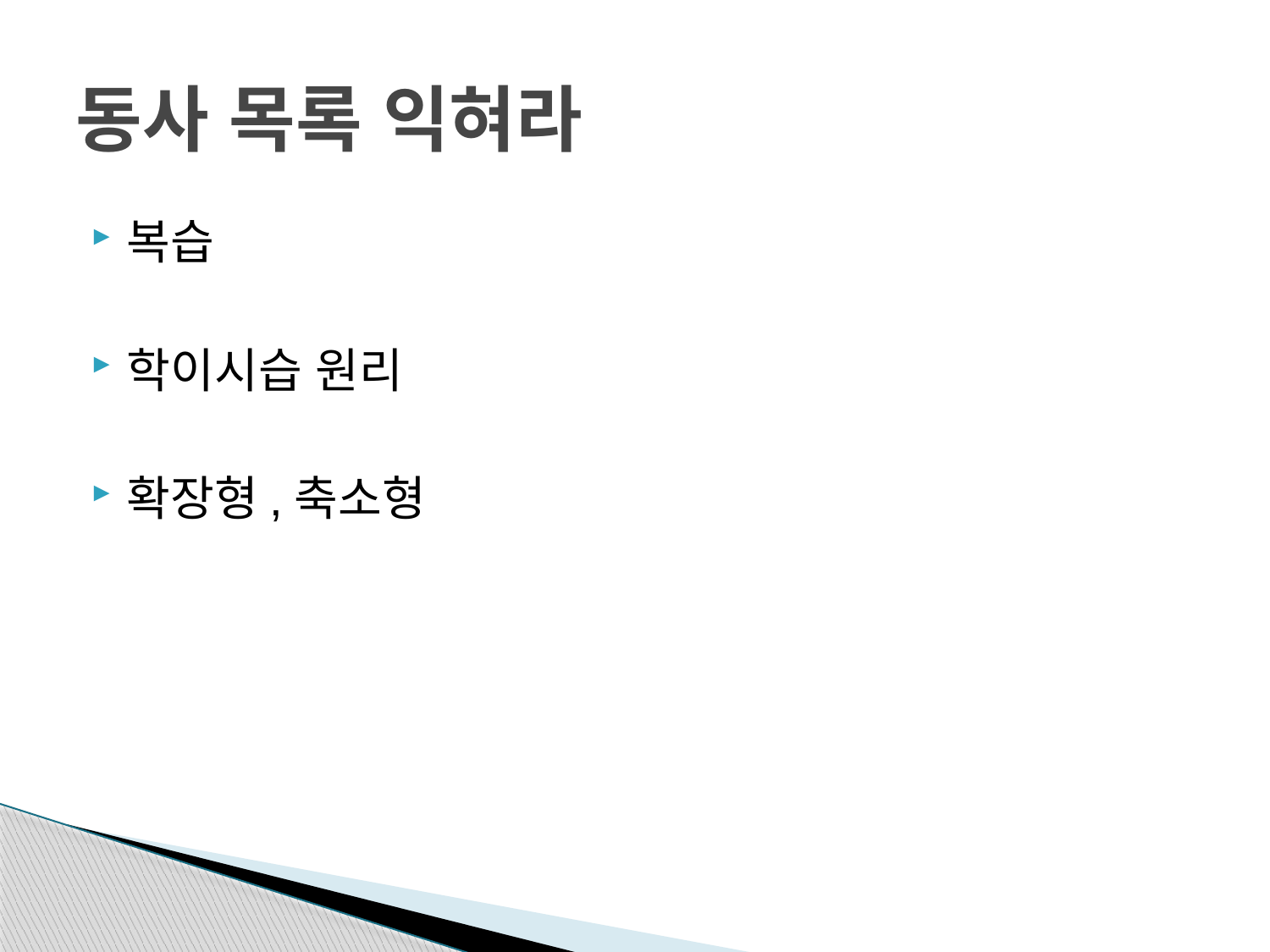

# 동사 목록 익혀라
복습

학이시습 원리

확장형,축소형